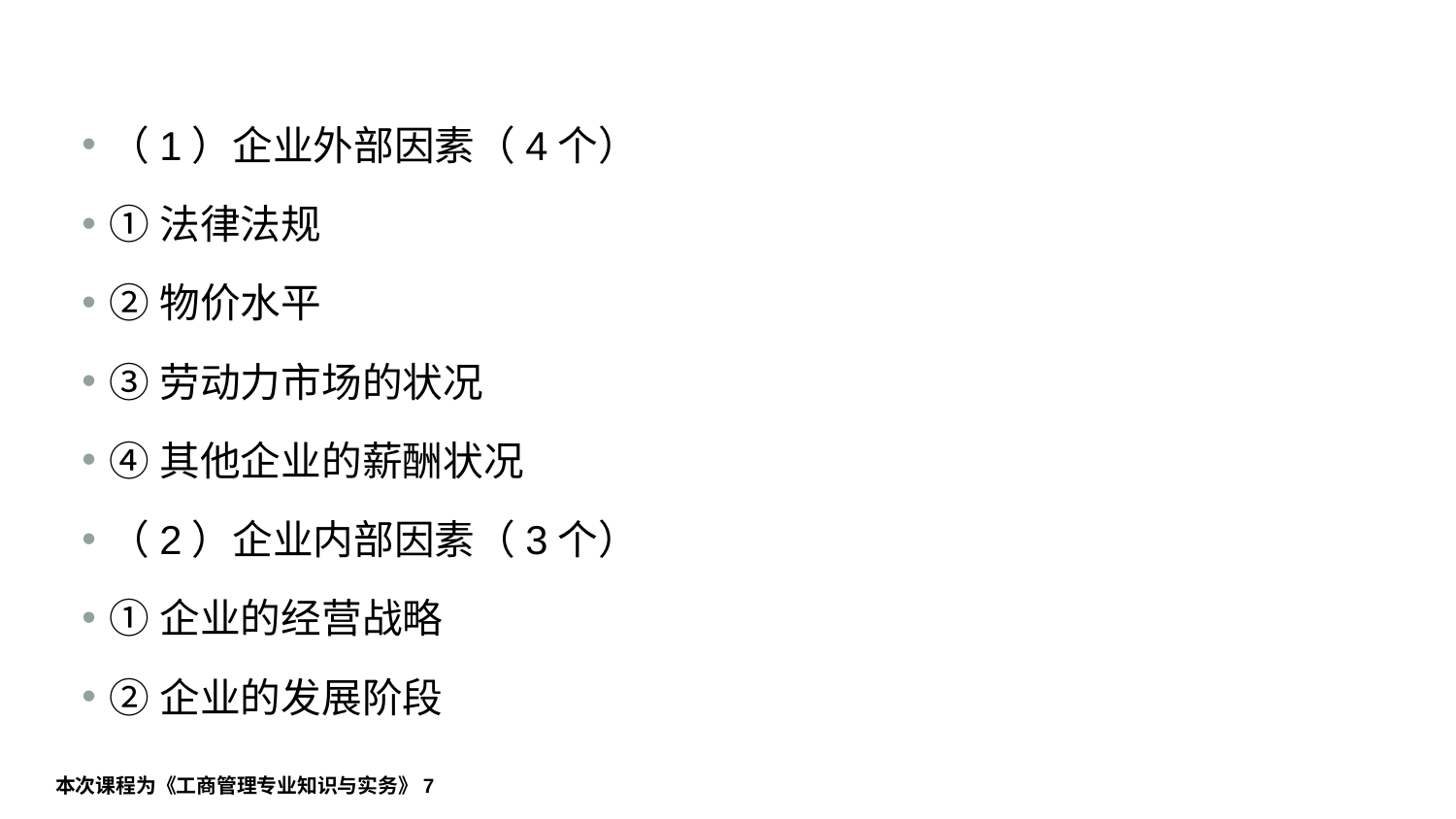

#
（1）企业外部因素（4个）
①法律法规
②物价水平
③劳动力市场的状况
④其他企业的薪酬状况
（2）企业内部因素（3个）
①企业的经营战略
②企业的发展阶段